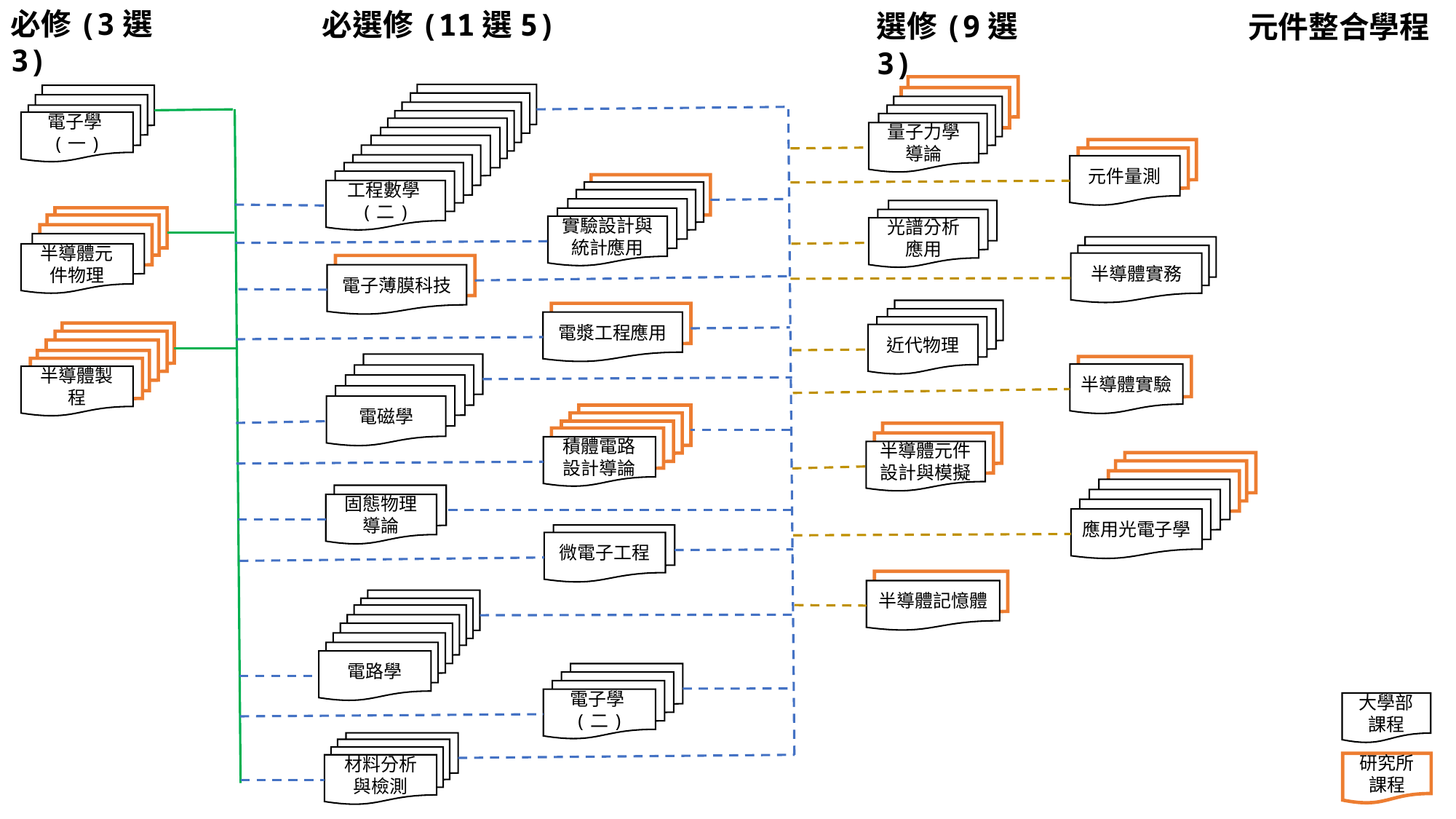

必修(3選3)
必選修(11選5)
選修(9選3)
元件整合學程
CQ619R
CH206E
BE205
CQ620R
CH206F
EE380
PH342
CH207G
EL201
PH789
CH206D
電子學(一)
PH276D
CE317
量子力學導論
ME317
BE202
ME704
EL223
EL497
EE317
元件量測
PH142
PH792
IE451
工程數學(二)
ME908
MA204
EL440
CY376V
MS501R
MA899
CY376
PH776
實驗設計與統計應用
光譜分析應用
EL340
EL399G
TSMC
半導體元件物理
TSMC
半導體實務
EL691
電子薄膜科技
PH375D
CH763
EL241
電漿工程應用
IC164
PH528
近代物理
PH451
EL414R
CH414R
EE161
PH451
MS528R
半導體實驗
PH213
半導體製程
EL214
EL321
電磁學
EL407R
EL508
EL408
EL340
EL444
EL480R
積體電路設計導論
半導體元件設計與模擬
EL493
EL492
PH410T
PH494H
PH459H
PH347M
固態物理導論
PH280E
應用光電子學
EL452L
微電子工程
EL618
半導體記憶體
IE162
BE201
CS105
EL202
EE629
EE630
EL222
電路學
BE303
EL221
EE381
電子學(二)
大學部課程
CY248E
CY240E
CH492N
研究所課程
材料分析與檢測